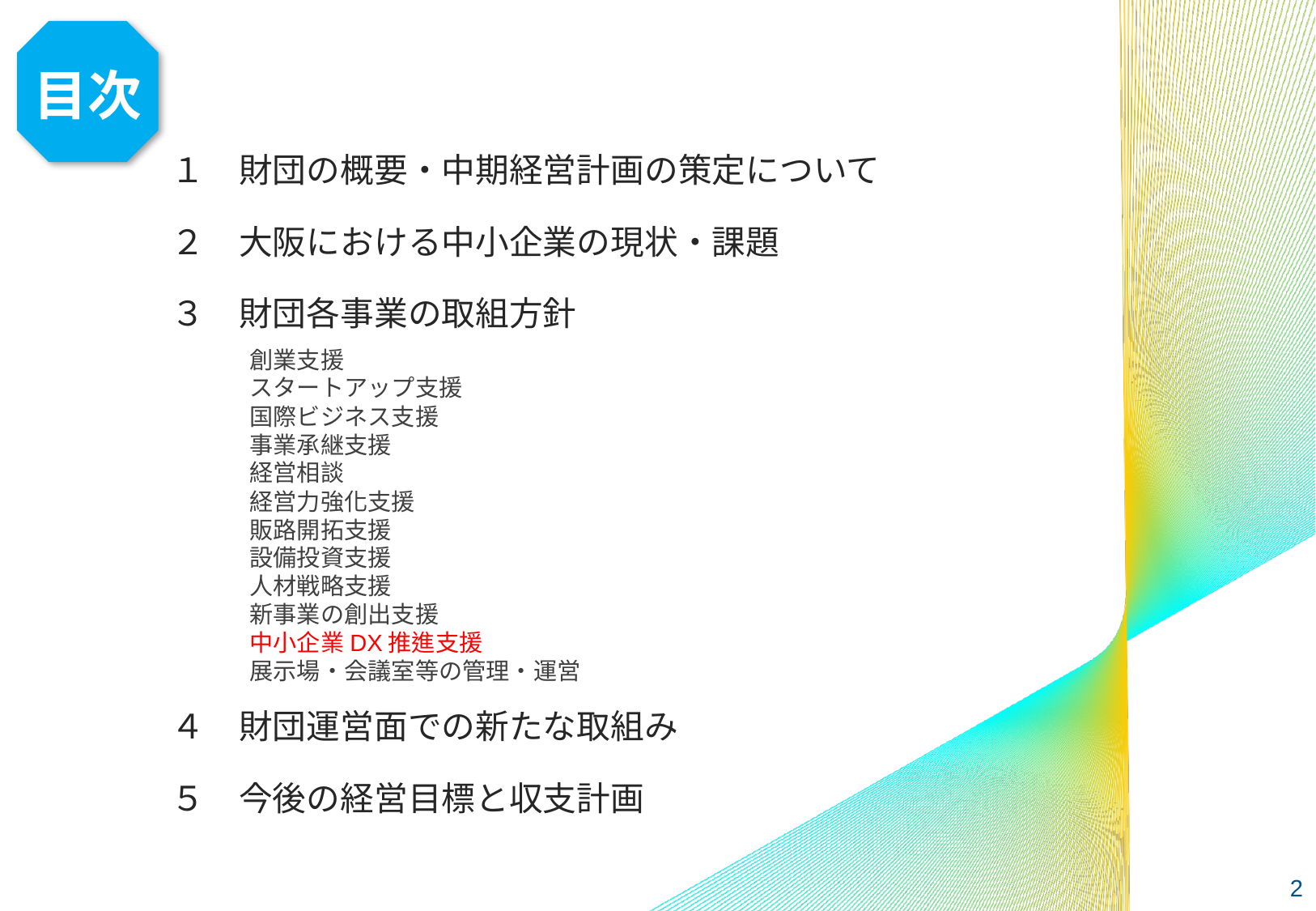

目次
１　財団の概要・中期経営計画の策定について
２　大阪における中小企業の現状・課題
３　財団各事業の取組方針
創業支援
スタートアップ支援
国際ビジネス支援
事業承継支援
経営相談
経営力強化支援
販路開拓支援
設備投資支援
人材戦略支援
新事業の創出支援
中小企業DX推進支援
展示場・会議室等の管理・運営
４　財団運営面での新たな取組み
５　今後の経営目標と収支計画
2